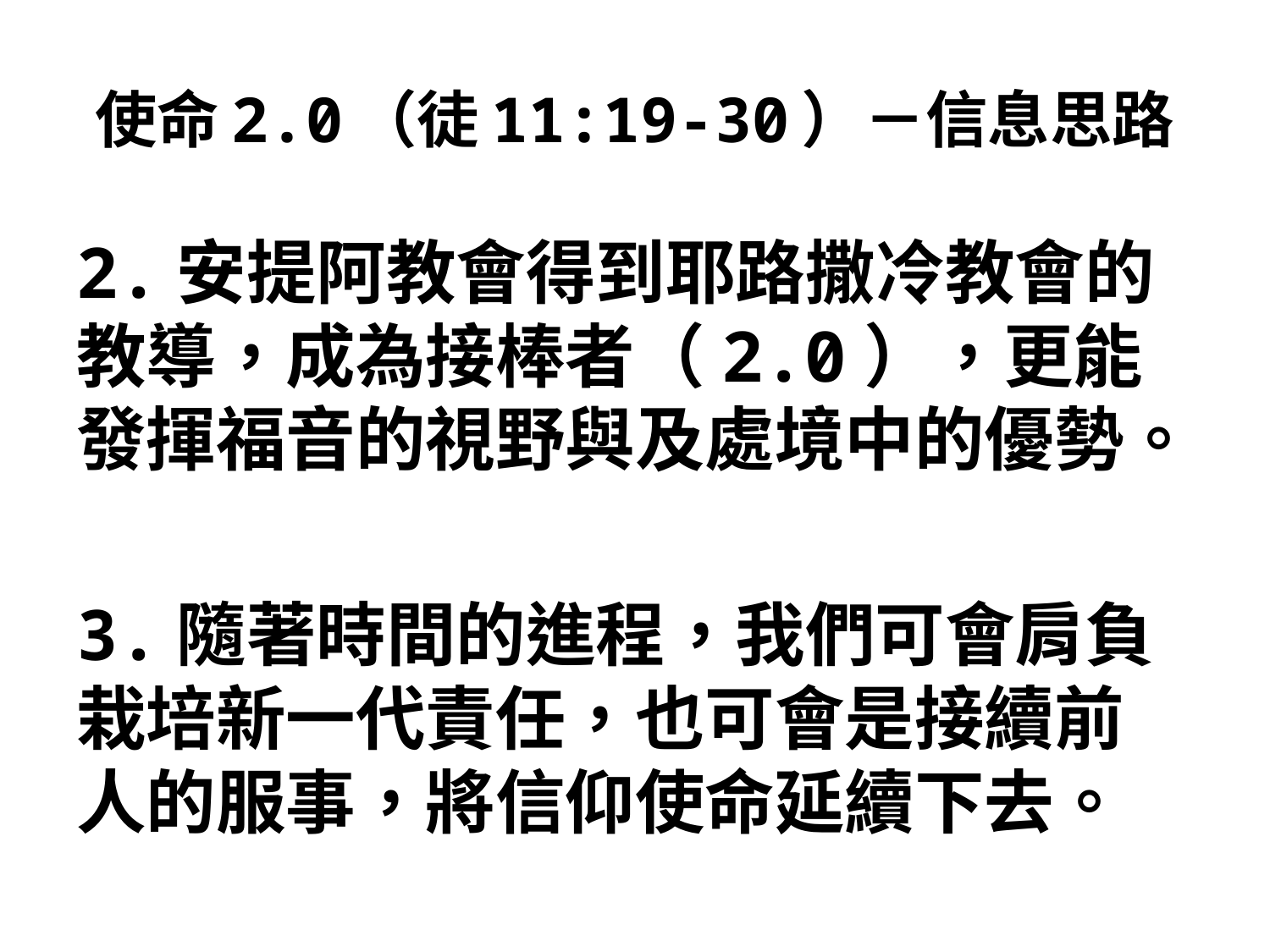

# 使命2.0（徒11:19-30）－信息思路
2.安提阿教會得到耶路撒冷教會的教導，成為接棒者（2.0），更能發揮福音的視野與及處境中的優勢。

3.隨著時間的進程，我們可會肩負栽培新一代責任，也可會是接續前人的服事，將信仰使命延續下去。